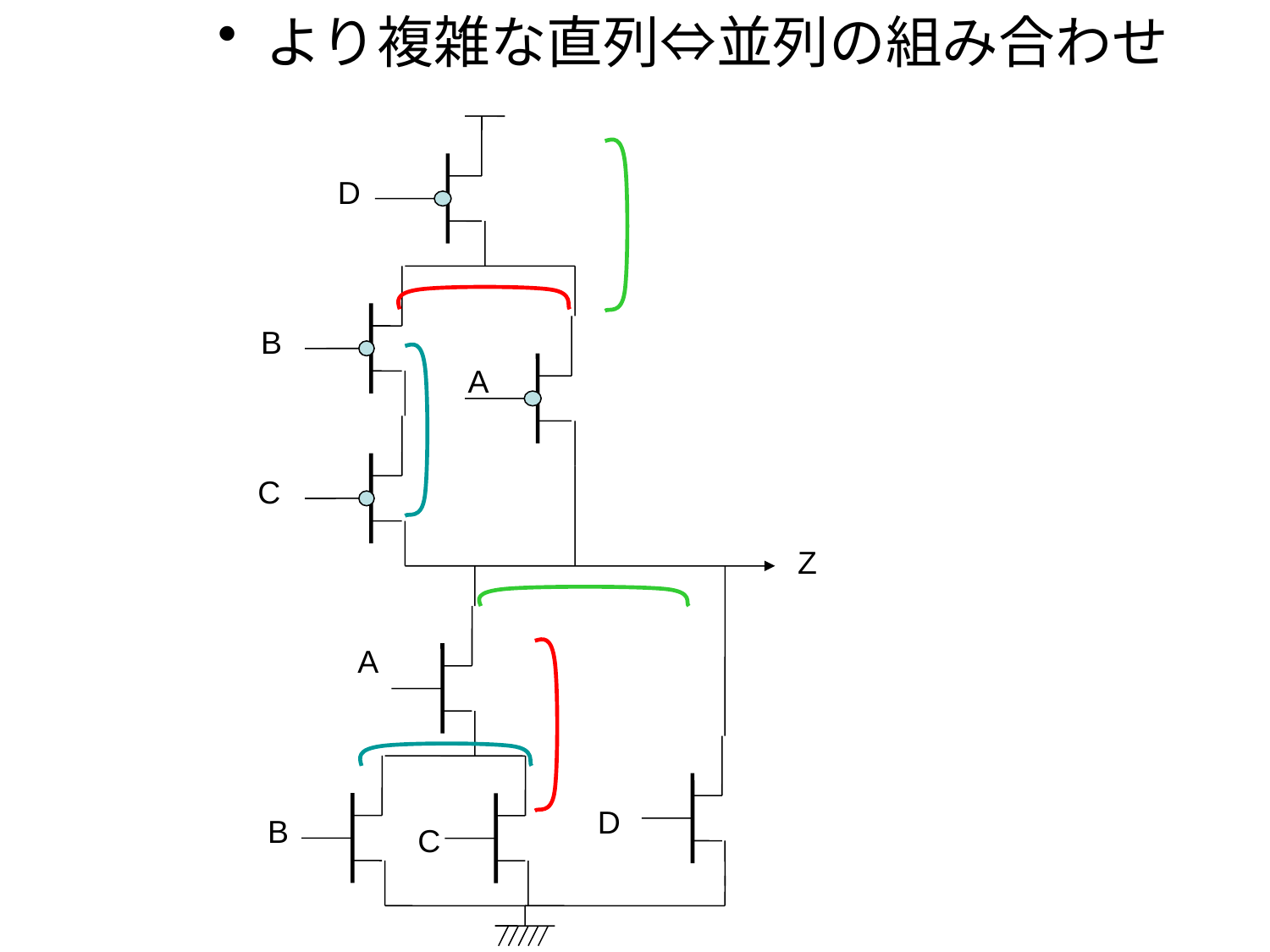

より複雑な直列⇔並列の組み合わせ

D

B

A

C

Z

A

D
B
C